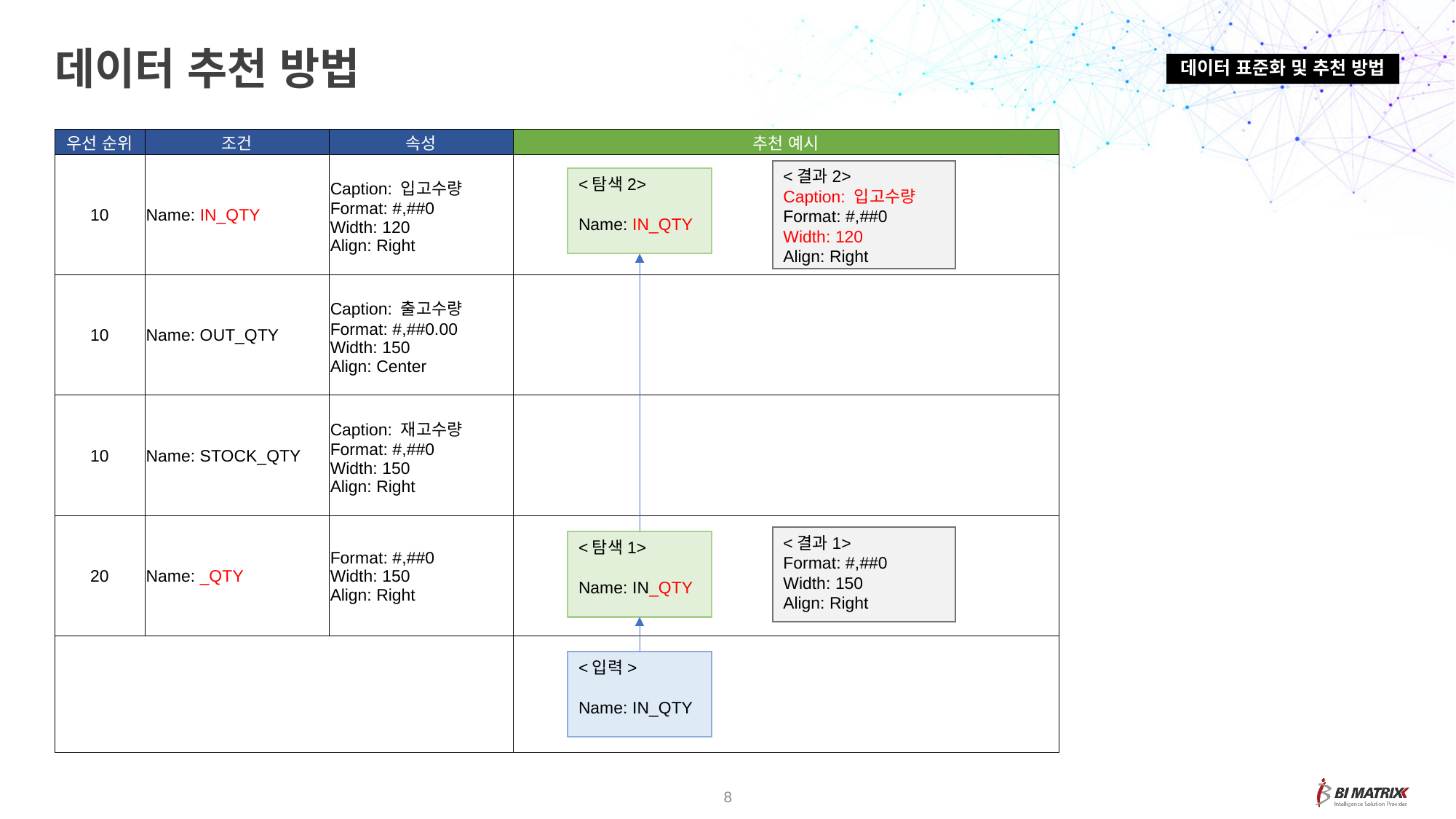

데이터 추천 방법
데이터 표준화 및 추천 방법
| 우선 순위 | 조건 | 속성 | 추천 예시 |
| --- | --- | --- | --- |
| 10 | Name: IN\_QTY | Caption: 입고수량 Format: #,##0 Width: 120 Align: Right |  |
| 10 | Name: OUT\_QTY | Caption: 출고수량 Format: #,##0.00 Width: 150 Align: Center |  |
| 10 | Name: STOCK\_QTY | Caption: 재고수량 Format: #,##0 Width: 150 Align: Right |  |
| 20 | Name: \_QTY | Format: #,##0 Width: 150 Align: Right |  |
|  |  |  |  |
<결과2>
Caption: 입고수량
Format: #,##0
Width: 120
Align: Right
<탐색2>

Name: IN_QTY
<결과1>
Format: #,##0
Width: 150
Align: Right
<탐색1>

Name: IN_QTY
<입력>

Name: IN_QTY
8